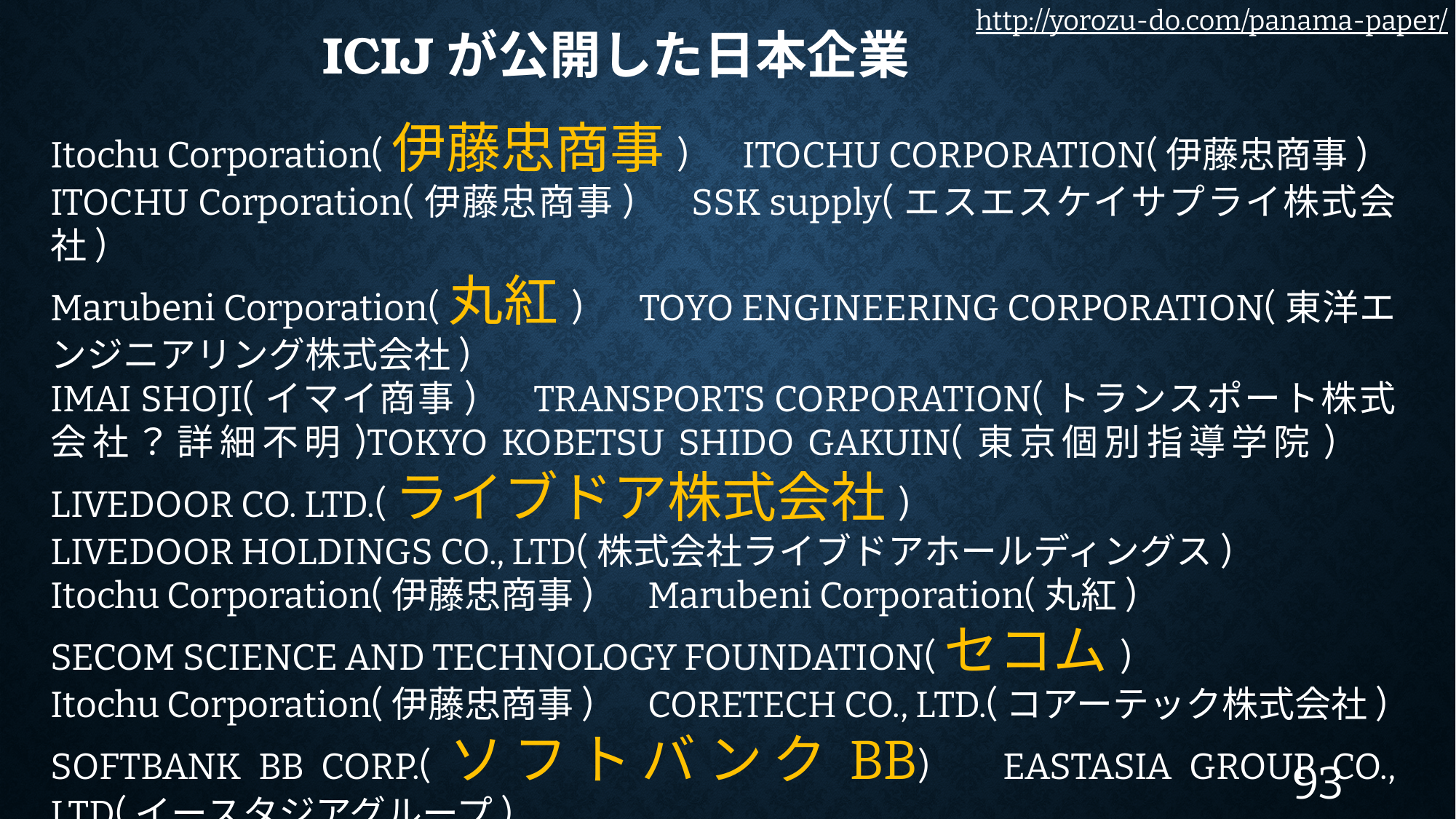

http://yorozu-do.com/panama-paper/
# ICIJが公開した日本企業
Itochu Corporation(伊藤忠商事)　ITOCHU CORPORATION(伊藤忠商事)
ITOCHU Corporation(伊藤忠商事)　SSK supply(エスエスケイサプライ株式会社)
Marubeni Corporation(丸紅)　TOYO ENGINEERING CORPORATION(東洋エンジニアリング株式会社)
IMAI SHOJI(イマイ商事)　TRANSPORTS CORPORATION(トランスポート株式会社？詳細不明)TOKYO KOBETSU SHIDO GAKUIN(東京個別指導学院)　LIVEDOOR CO. LTD.(ライブドア株式会社)
LIVEDOOR HOLDINGS CO., LTD(株式会社ライブドアホールディングス)
Itochu Corporation(伊藤忠商事)　Marubeni Corporation(丸紅)
SECOM SCIENCE AND TECHNOLOGY FOUNDATION(セコム)
Itochu Corporation(伊藤忠商事)　CORETECH CO., LTD.(コアーテック株式会社)
SOFTBANK BB CORP.(ソフトバンクBB)　EASTASIA GROUP CO., LTD(イースタジアグループ)
93